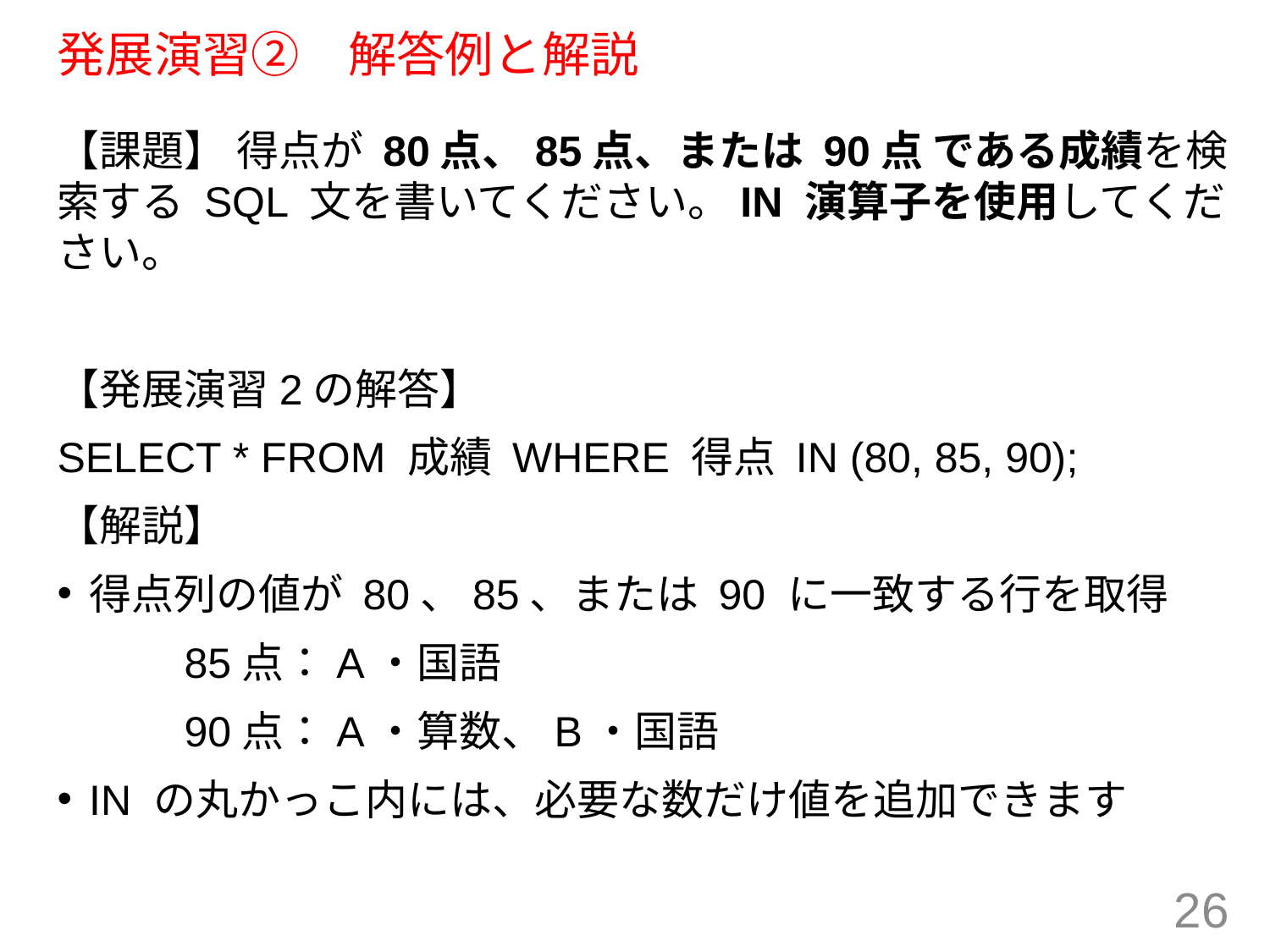

# 発展演習②　解答例と解説
【課題】 得点が 80点、85点、または 90点 である成績を検索する SQL 文を書いてください。IN 演算子を使用してください。

【発展演習2の解答】
SELECT * FROM 成績 WHERE 得点 IN (80, 85, 90);
【解説】
得点列の値が 80、85、または 90 に一致する行を取得
	85点：A・国語
	90点：A・算数、B・国語
IN の丸かっこ内には、必要な数だけ値を追加できます

26